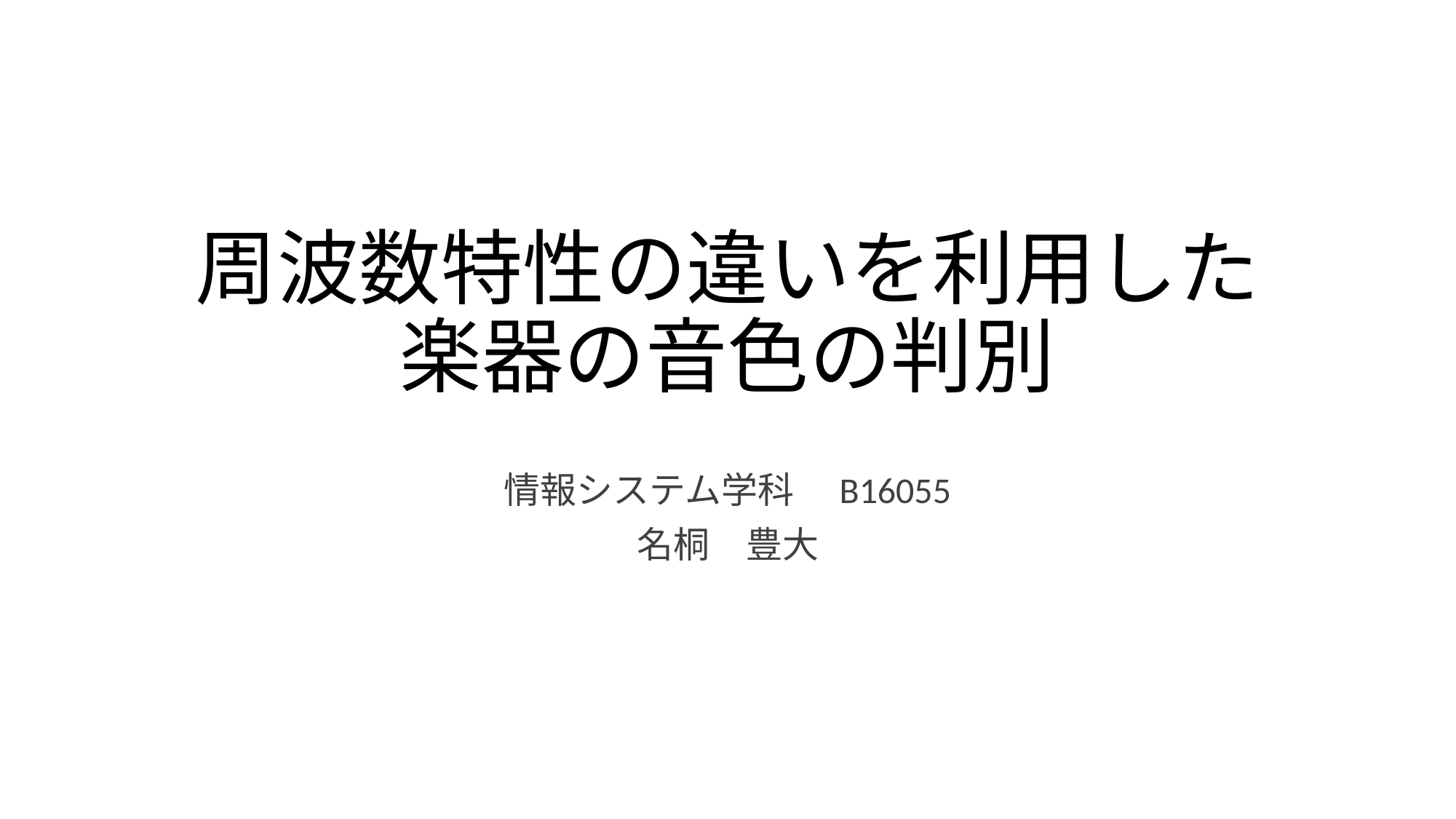

# 周波数特性の違いを利用した楽器の音色の判別
情報システム学科　B16055
名桐　豊大